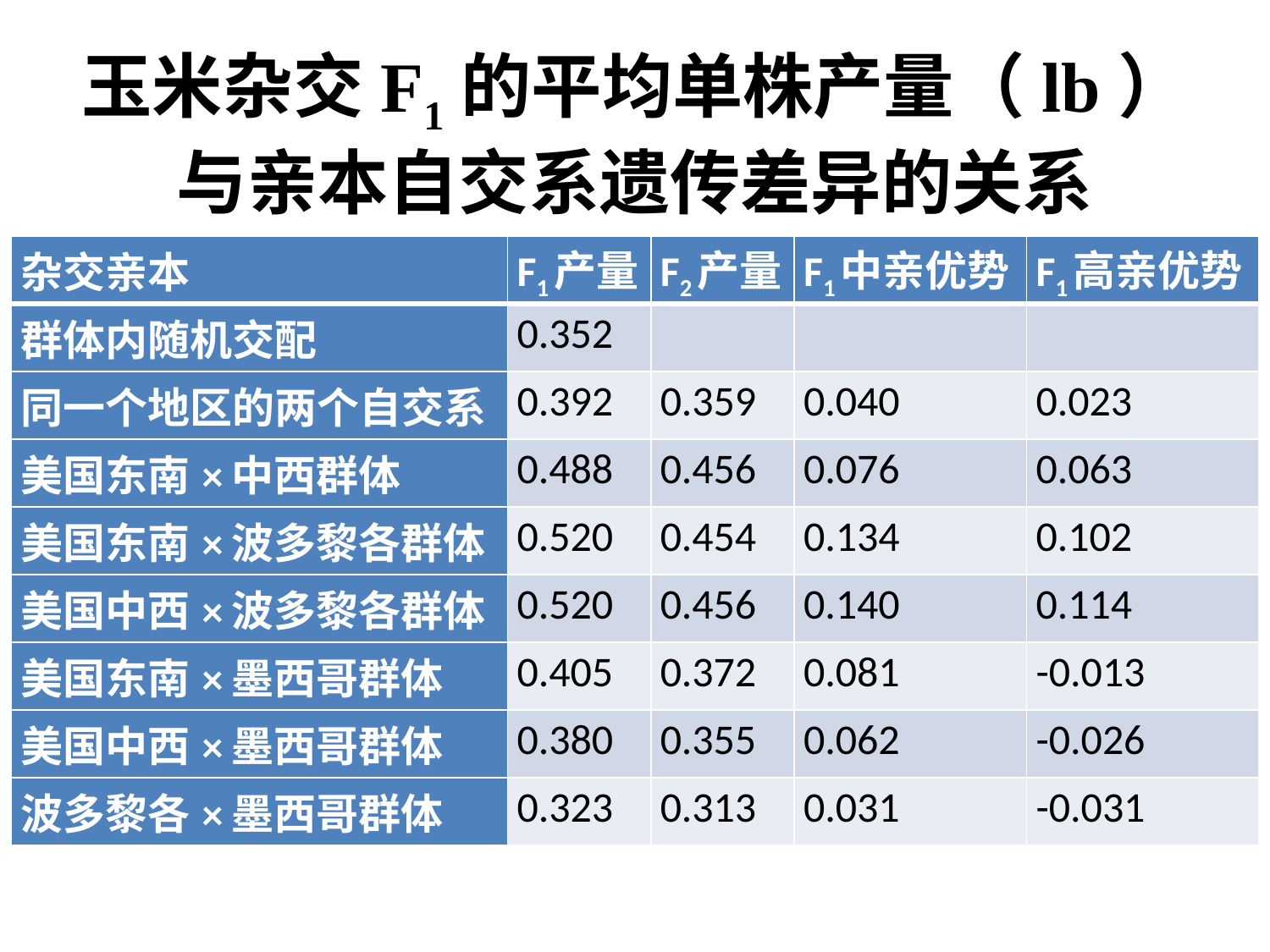

# 玉米杂交F1的平均单株产量（lb）与亲本自交系遗传差异的关系
| 杂交亲本 | F1产量 | F2产量 | F1中亲优势 | F1高亲优势 |
| --- | --- | --- | --- | --- |
| 群体内随机交配 | 0.352 |  |  |  |
| 同一个地区的两个自交系 | 0.392 | 0.359 | 0.040 | 0.023 |
| 美国东南×中西群体 | 0.488 | 0.456 | 0.076 | 0.063 |
| 美国东南×波多黎各群体 | 0.520 | 0.454 | 0.134 | 0.102 |
| 美国中西×波多黎各群体 | 0.520 | 0.456 | 0.140 | 0.114 |
| 美国东南×墨西哥群体 | 0.405 | 0.372 | 0.081 | -0.013 |
| 美国中西×墨西哥群体 | 0.380 | 0.355 | 0.062 | -0.026 |
| 波多黎各×墨西哥群体 | 0.323 | 0.313 | 0.031 | -0.031 |